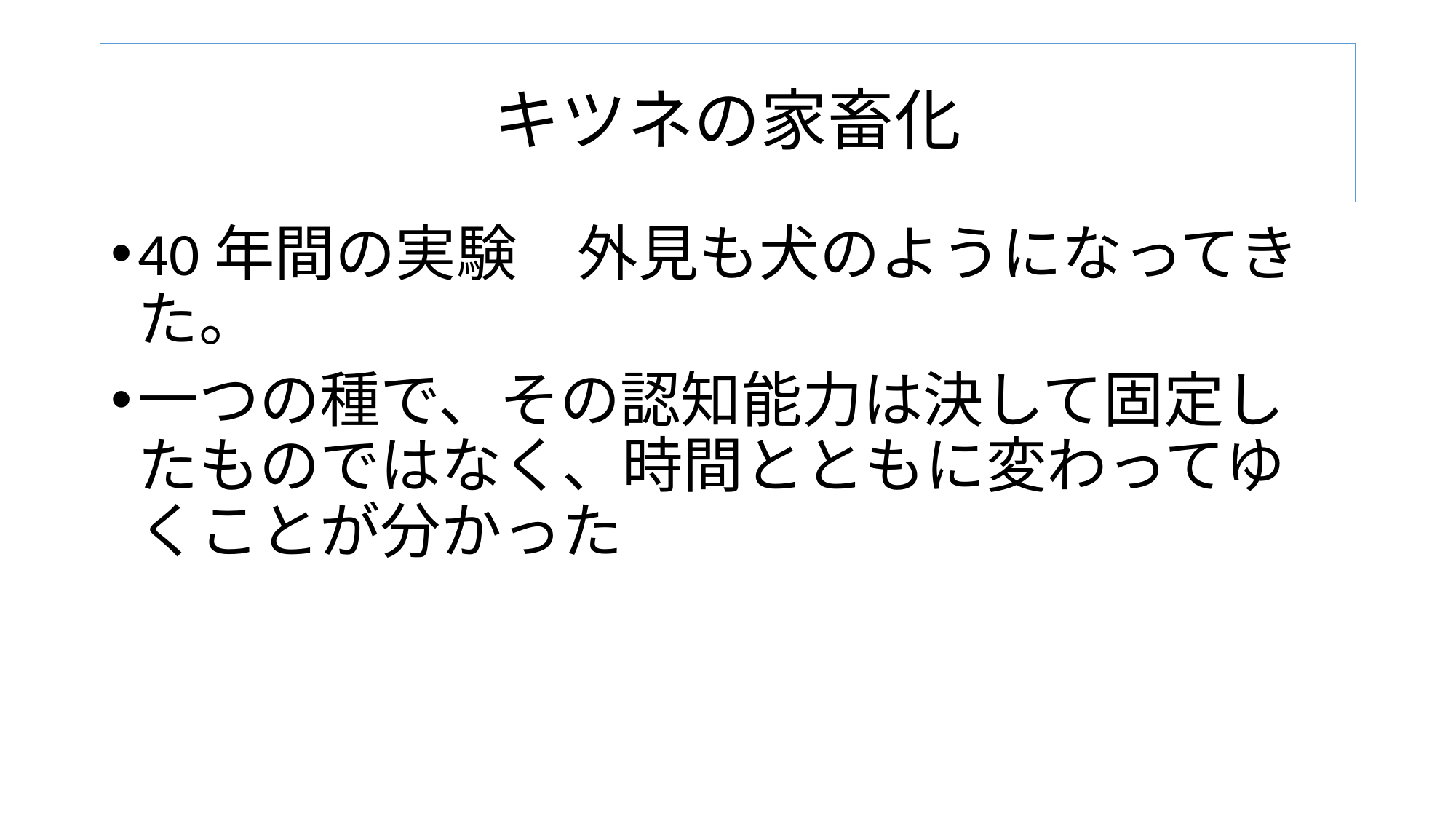

# キツネの家畜化
40年間の実験　外見も犬のようになってきた。
一つの種で、その認知能力は決して固定したものではなく、時間とともに変わってゆくことが分かった